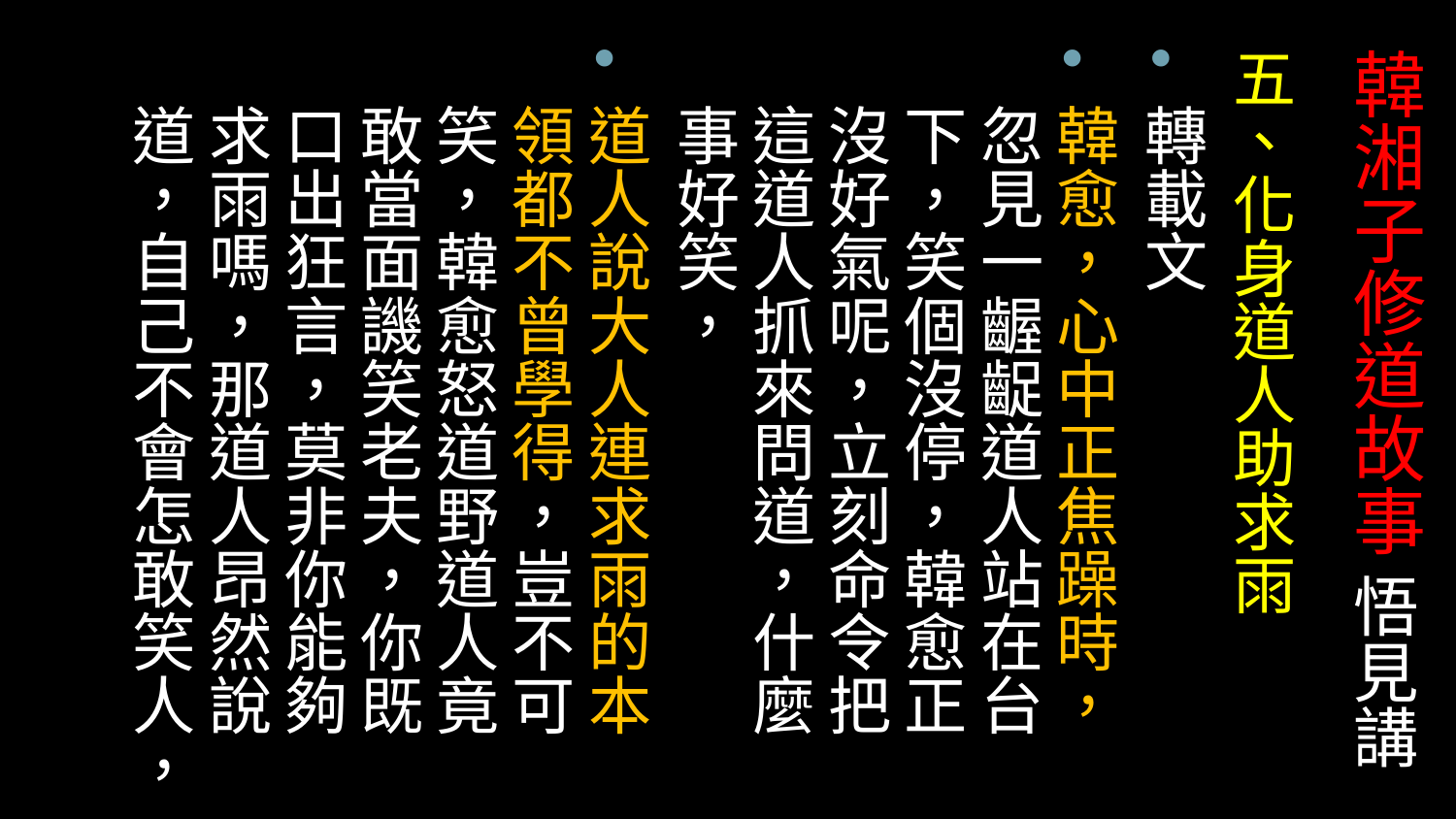

# 韓湘子修道故事 悟見講
五、化身道人助求雨
轉載文
韓愈，心中正焦躁時，忽見一齷齪道人站在台下，笑個沒停，韓愈正沒好氣呢，立刻命令把這道人抓來問道，什麼事好笑，
道人說大人連求雨的本領都不曾學得，豈不可笑，韓愈怒道野道人竟敢當面譏笑老夫，你既口出狂言，莫非你能夠求雨嗎，那道人昂然說道，自己不會怎敢笑人，